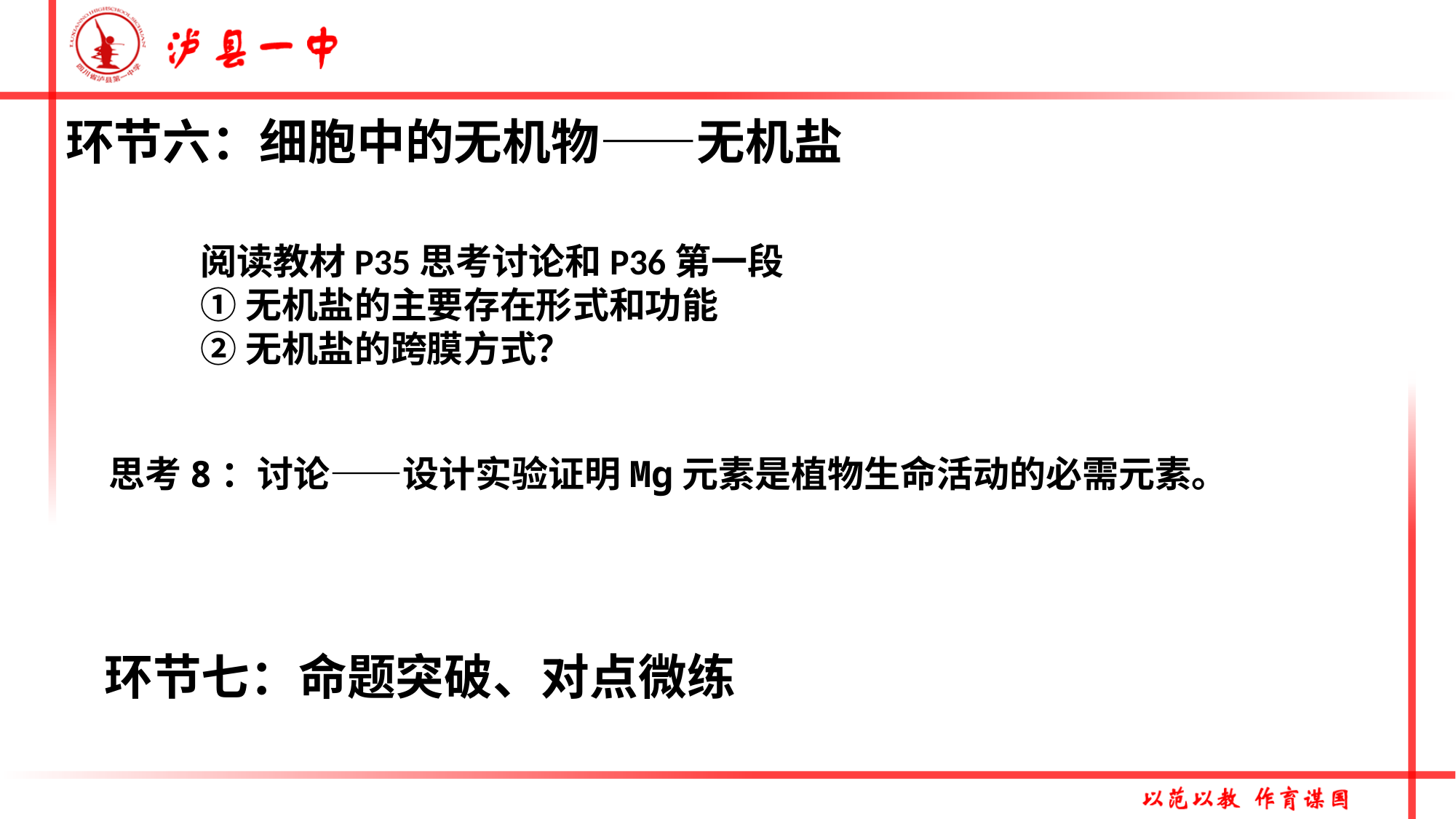

环节六：细胞中的无机物——无机盐
阅读教材P35思考讨论和P36第一段
①无机盐的主要存在形式和功能
②无机盐的跨膜方式？

思考8：讨论——设计实验证明Mg元素是植物生命活动的必需元素。
环节七：命题突破、对点微练